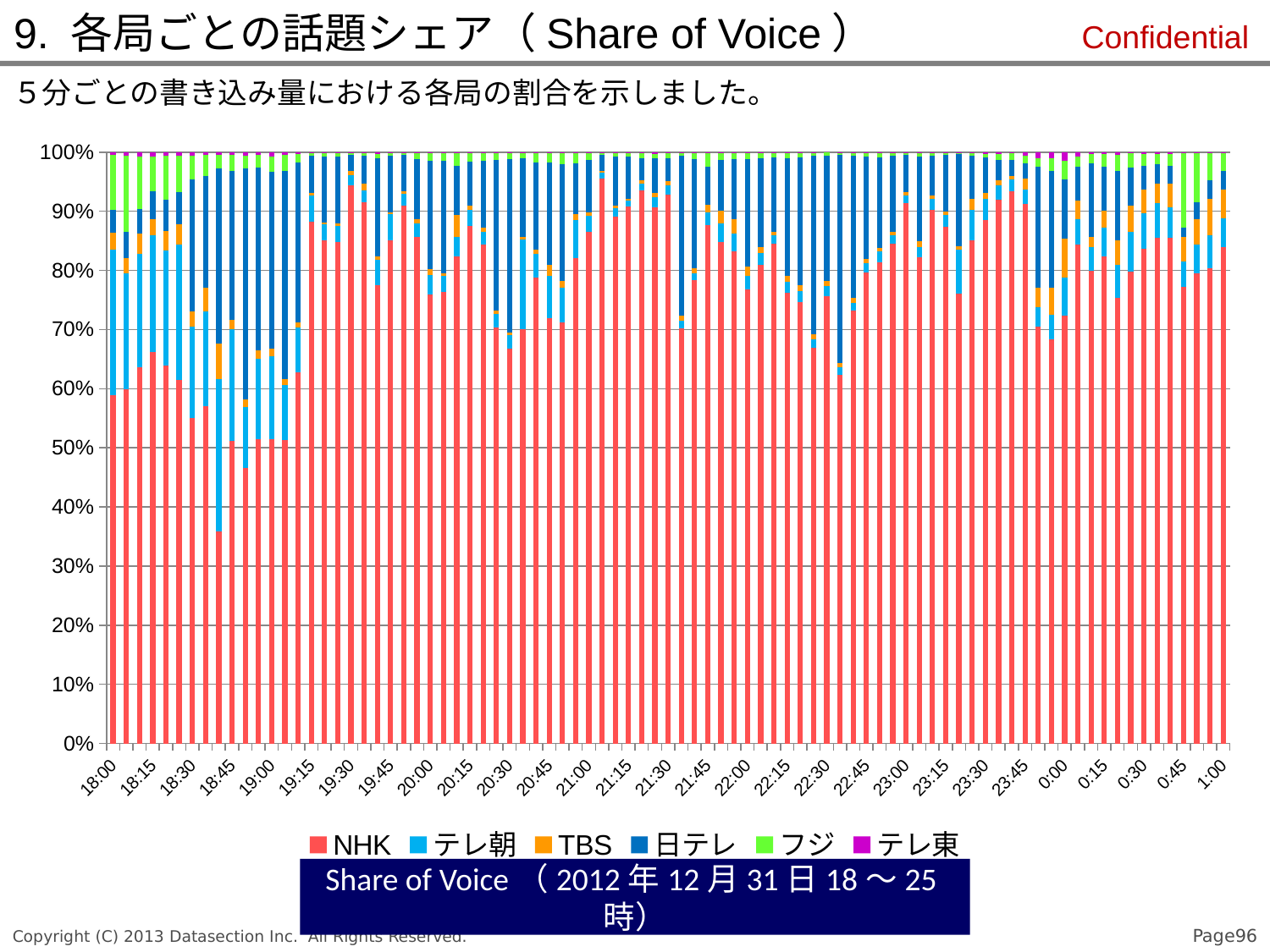

9. 各局ごとの話題シェア（Share of Voice）
５分ごとの書き込み量における各局の割合を示しました。

### Chart

| Category | NHK | テレ朝 | TBS | 日テレ | フジ | テレ東 |
|---|---|---|---|---|---|---|
| 41274.75 | 0.5890730796170909 | 0.24562222741069345 | 0.02918515059537707 | 0.03829091758113472 | 0.09362596310996965 | 0.004202661685734298 |
| 41274.753472222219 | 0.5996538081107814 | 0.19510385756676557 | 0.026706231454005934 | 0.043521266073194856 | 0.12957467853610286 | 0.005440158259149357 |
| 41274.756944444445 | 0.6360517286883083 | 0.19239904988123516 | 0.0332541567695962 | 0.041699656901557136 | 0.0894695170229612 | 0.007125890736342043 |
| 41274.760416666664 | 0.6613796576032226 | 0.19838872104733132 | 0.027190332326283987 | 0.04657603222557905 | 0.05840886203423968 | 0.008056394763343404 |
| 41274.763888888891 | 0.6387686387686388 | 0.19504569504569505 | 0.03222703222703223 | 0.05339105339105339 | 0.07431457431457432 | 0.006253006253006253 |
| 41274.767361111109 | 0.6150414276609305 | 0.22880815806246016 | 0.03441682600382409 | 0.05481198215423837 | 0.06139791799447631 | 0.005523688124070533 |
| 41274.770833333336 | 0.5508086664632286 | 0.1547146780592005 | 0.024565151052792188 | 0.2236801953005798 | 0.04073848031736344 | 0.00549282880683552 |
| 41274.774305555555 | 0.5708918654034629 | 0.16024175106174454 | 0.03952956550147011 | 0.18833714472394641 | 0.03577262332571055 | 0.005227049983665469 |
| 41274.777777777781 | 0.35913719478813094 | 0.25687068871126684 | 0.06054965509690135 | 0.29530274827548453 | 0.023759991240556225 | 0.004379721887660133 |
| 41274.78125 | 0.511457946240555 | 0.18877740616871053 | 0.01659853833766877 | 0.2515793385358603 | 0.027499070977331848 | 0.004087699739873653 |
| 41274.784722222219 | 0.46605016468203697 | 0.10298961236382062 | 0.01228781352926273 | 0.39080314162655183 | 0.022295414238662273 | 0.005573853559665568 |
| 41274.788194444445 | 0.5139945827421644 | 0.13659228685670063 | 0.014317038565716497 | 0.3087836966335612 | 0.021926996001547787 | 0.004385399200309558 |
| 41274.791666666664 | 0.5153055586252625 | 0.13946292408000885 | 0.013261133826942204 | 0.29815449220908385 | 0.026411758205326555 | 0.007404133053376063 |
| 41274.795138888891 | 0.5125468945393914 | 0.093705710712797 | 0.010421008753647354 | 0.35106294289287204 | 0.02751146310962901 | 0.004751979991663193 |
| 41274.798611111109 | 0.6274477673084802 | 0.07570667759115117 | 0.00819336337566571 | 0.2712822613682917 | 0.01384678410487505 | 0.003523146251536256 |
| 41274.802083333336 | 0.8826720720183623 | 0.044653769338539956 | 0.003487644200673682 | 0.06292664023608668 | 0.0048886636659015706 | 0.0013712105404358064 |
| 41274.805555555555 | 0.8511549976652841 | 0.026313621006949214 | 0.002993929738786497 | 0.1124783695443184 | 0.0061801301947427695 | 0.0008789518499189717 |
| 41274.809027777781 | 0.8483206933911159 | 0.026187896610431822 | 0.004705154000928649 | 0.11298560594335243 | 0.006810091317133571 | 0.0009905587370376103 |
| 41274.8125 | 0.9444077394997641 | 0.016366210476639925 | 0.007022180273714016 | 0.02812647475224162 | 0.003662104766399245 | 0.00041529023124115146 |
| 41274.815972222219 | 0.9147733496921763 | 0.020003067283044497 | 0.01158994807527989 | 0.04738952303748658 | 0.004929562035799575 | 0.00131454987621322 |
| 41274.819444444445 | 0.7754927163667523 | 0.04198800342759212 | 0.0058024237972824095 | 0.16665442526625046 | 0.006610356224752111 | 0.003452074917370547 |
| 41274.822916666664 | 0.8508340379737105 | 0.044449996156507035 | 0.0029402721193020217 | 0.09553001768006765 | 0.003958797755400108 | 0.0022868783150126835 |
| 41274.826388888891 | 0.9088878438749118 | 0.020996943334117092 | 0.004655537267810957 | 0.06033388196567129 | 0.004114742534681401 | 0.00101105102280743 |
| 41274.829861111109 | 0.856714533691021 | 0.023039293040871076 | 0.006811845773499553 | 0.10215138603966124 | 0.010073115564673083 | 0.0012098258902740518 |
| 41274.833333333336 | 0.759887848237189 | 0.031975183439718426 | 0.010350175982819305 | 0.18266420091868998 | 0.012855694088170375 | 0.0022668973334128736 |
| 41274.836805555555 | 0.7637823912714048 | 0.026640400060615244 | 0.005061372935293226 | 0.1899378693741476 | 0.012244279436278224 | 0.0023336869222609488 |
| 41274.840277777781 | 0.8233513711822434 | 0.03375217829955058 | 0.03674829557614112 | 0.08248494298205387 | 0.021675991317374424 | 0.0019872206426365833 |
| 41274.84375 | 0.875525449785016 | 0.02673488506161274 | 0.007830703081838053 | 0.07412745309985347 | 0.014772645384449088 | 0.0010088635872306695 |
| 41274.847222222219 | 0.8433822155800486 | 0.022067065197085747 | 0.006421632729310667 | 0.11334765552026901 | 0.013847375303568093 | 0.0009340556697179152 |
| 41274.850694444445 | 0.7041652574342431 | 0.022530374378853708 | 0.005125269922210371 | 0.2552488487655124 | 0.011577386372505659 | 0.0013528631266748186 |
| 41274.854166666664 | 0.6682635287551453 | 0.022208785842189716 | 0.0044417571684379435 | 0.29396990767656567 | 0.009999767447268668 | 0.0011162531103927815 |
| 41274.857638888891 | 0.7004909539696748 | 0.15149049285268668 | 0.005018037811593023 | 0.13310006238641603 | 0.008652724658909051 | 0.0012477283207204275 |
| 41274.861111111109 | 0.7873321989033844 | 0.03996974853469465 | 0.00809226696918132 | 0.1465305350727926 | 0.01641141992815277 | 0.00166383059179429 |
| 41274.864583333336 | 0.7192669890557394 | 0.07134979214388733 | 0.019216085517943498 | 0.17328412658013065 | 0.014931704420123865 | 0.0019513022821752777 |
| 41274.868055555555 | 0.7119936009034019 | 0.05839175645791182 | 0.011951253940620148 | 0.1972897943819696 | 0.018115089634404554 | 0.0022585046816919964 |
| 41274.871527777781 | 0.8204390797148412 | 0.06529488010369411 | 0.009113739468567725 | 0.08619572261827609 | 0.01729585223590408 | 0.0016607258587167854 |
| 41274.875 | 0.8653755182680802 | 0.026880373987812005 | 0.0061774772518574175 | 0.08832122881709659 | 0.012243648607284972 | 0.0010017530678687703 |
| 41274.878472222219 | 0.9558816847653233 | 0.009556696502945765 | 0.0027261574810304875 | 0.02711012161691429 | 0.0038620564314598574 | 0.000863283202326321 |
| 41274.881944444445 | 0.8915029730731424 | 0.014164397247691638 | 0.00317450086211064 | 0.08355221812204909 | 0.005623861933383824 | 0.0019820487616223795 |
| 41274.885416666664 | 0.9080952380952381 | 0.009594356261022927 | 0.0036331569664903 | 0.07144620811287478 | 0.0063315696649029985 | 0.0008994708994708994 |
| 41274.888888888891 | 0.9351100811123986 | 0.012308970462843525 | 0.004984805089748355 | 0.03716740637093072 | 0.008504777104877676 | 0.0019239598592011194 |
| 41274.892361111109 | 0.9067457541758764 | 0.017486919784001565 | 0.0068268934836742115 | 0.05858817604431885 | 0.007442433060071067 | 0.0029098234520578605 |
| 41274.895833333336 | 0.9275020320406933 | 0.01596790686698655 | 0.00825926217257925 | 0.03809748551351635 | 0.008495241091795799 | 0.0016780723144288 |
| 41274.899305555555 | 0.7023801435785946 | 0.011844101727925356 | 0.008650950019249495 | 0.2709876123830876 | 0.005956020562991145 | 0.0001811717281518219 |
| 41274.902777777781 | 0.7837035580892471 | 0.01193237664635345 | 0.007981128366424218 | 0.18454885000982899 | 0.01173579712993906 | 9.828975820719482e-05 |
| 41274.90625 | 0.8767082413319807 | 0.0207674404726383 | 0.013307871337351555 | 0.06415229456346601 | 0.02482544608223429 | 0.00023870621232917588 |
| 41274.909722222219 | 0.8475192291437749 | 0.032710675344434115 | 0.02062378497168456 | 0.08642549235060434 | 0.012086890372749556 | 0.0006339278167525991 |
| 41274.913194444445 | 0.8327348756874687 | 0.029771374028453253 | 0.023862551702195353 | 0.10176810144993409 | 0.010954047543293486 | 0.0009090495886550611 |
| 41274.916666666664 | 0.7678873672872749 | 0.022541929527619634 | 0.015425450069241422 | 0.1820664717648869 | 0.011501769503000461 | 0.0005770118479766118 |
| 41274.920138888891 | 0.8098651710433459 | 0.01938862682464807 | 0.009582884522527207 | 0.15098614567470192 | 0.009805742302120864 | 0.0003714296326560933 |
| 41274.923611111109 | 0.8458011228358955 | 0.013668028570588754 | 0.005437817818406279 | 0.12653949031480557 | 0.008288997971840921 | 0.00026454248846300815 |
| 41274.927083333336 | 0.7621837549933422 | 0.018489632870458437 | 0.009511128019783146 | 0.19931519878257561 | 0.009739395092257942 | 0.0007608902415826517 |
| 41274.930555555555 | 0.7466554371416539 | 0.018463930549706846 | 0.009393929577921026 | 0.21712934469242978 | 0.00790385798969907 | 0.0004535000485892909 |
| 41274.934027777781 | 0.6687451068113186 | 0.015071021138575103 | 0.008248518062856505 | 0.30142042277150205 | 0.0063192036684934574 | 0.00019572754725422211 |
| 41274.9375 | 0.7558136036821997 | 0.017117415240215397 | 0.009476249210312565 | 0.21172648235612648 | 0.005836166180319485 | 3.0083330826389097e-05 |
| 41274.940972222219 | 0.6229636948645841 | 0.01373160041549492 | 0.006004408299764384 | 0.35200526969167234 | 0.005143016391781308 | 0.0001520103367028958 |
| 41274.944444444445 | 0.731728778467909 | 0.01374223602484472 | 0.008462732919254659 | 0.24011387163561076 | 0.005745341614906832 | 0.00020703933747412008 |
| 41274.947916666664 | 0.7968855988438965 | 0.015336066298994307 | 0.006665290353024449 | 0.17403486005839502 | 0.00675376765859557 | 0.0003244167870941104 |
| 41274.951388888891 | 0.8137127080297569 | 0.018943170488534396 | 0.005713628345732034 | 0.15304087736789632 | 0.008282843776363218 | 0.0003067719917171562 |
| 41274.954861111109 | 0.8454185995828014 | 0.014259472586319624 | 0.00538621999439584 | 0.12939381674398331 | 0.005199414676671129 | 0.00034247641582863724 |
| 41274.958333333336 | 0.9138992712898976 | 0.012691925031595365 | 0.006426631530829009 | 0.061738686170641856 | 0.004893920245233806 | 0.0003495657318024147 |
| 41274.961805555555 | 0.8215592845797942 | 0.01809267315793108 | 0.009598784614322215 | 0.14339479317726678 | 0.0067674884331192595 | 0.0005869760375664664 |
| 41274.965277777781 | 0.9024195862156906 | 0.01813892696611304 | 0.005642513309318116 | 0.0675188880742134 | 0.005387484459179445 | 0.0008926009754853518 |
| 41274.96875 | 0.873389651531151 | 0.020908130939809925 | 0.004646251319957761 | 0.09651531151003168 | 0.004039070749736008 | 0.000501583949313622 |
| 41274.972222222219 | 0.7603630215519754 | 0.07439221097226811 | 0.005460870241172241 | 0.15620809608022232 | 0.0031482597119925375 | 0.00042754144236935694 |
| 41274.975694444445 | 0.8505923249325344 | 0.05152540822393999 | 0.01866166582811142 | 0.07380048483739651 | 0.004551068014453643 | 0.0008690481635640122 |
| 41274.979166666664 | 0.8849419670128283 | 0.03637751985339035 | 0.01001832620647526 | 0.06007941356139279 | 0.005681124007330483 | 0.0029016493585827734 |
| 41274.982638888891 | 0.9201891688289947 | 0.023478697580982675 | 0.008705114254624592 | 0.035029714572696075 | 0.009500292960575876 | 0.0030970118021260568 |
| 41274.986111111109 | 0.9334913290448783 | 0.020163262235263137 | 0.006545536621148855 | 0.026671180829853664 | 0.011134935861264718 | 0.0019937554075913177 |
| 41274.989583333336 | 0.9130473241928351 | 0.02392746572313136 | 0.01844316674038036 | 0.02622733303847855 | 0.013003095975232198 | 0.005351614329942503 |
| 41274.993055555555 | 0.7056056946739545 | 0.03184187110715648 | 0.03260455065463328 | 0.2050336850133469 | 0.014745137917884836 | 0.010169060633024024 |
| 41274.996527777781 | 0.6833779929120927 | 0.041230875615869994 | 0.04633071138387069 | 0.19690552338145043 | 0.021523035698850376 | 0.010631861007865848 |
| 41275 | 0.7236895026142914 | 0.06368145864056844 | 0.06676498190105912 | 0.09934307547928677 | 0.03123743129105778 | 0.015283550073736427 |
| 41275.003472222219 | 0.8438255487863843 | 0.043419398510782324 | 0.03075137800986365 | 0.05782806304999517 | 0.017019630596654095 | 0.007155981046320472 |
| 41275.006944444445 | 0.7987562618759717 | 0.039989635515633094 | 0.01761962342373467 | 0.12463292451200553 | 0.015719467956469165 | 0.0032820867161858698 |
| 41275.010416666664 | 0.8237226277372263 | 0.04805352798053528 | 0.028588807785888078 | 0.07493917274939173 | 0.021897810218978103 | 0.002798053527980535 |
| 41275.013888888891 | 0.754164353137146 | 0.0553858967240422 | 0.04067184897279289 | 0.11757357023875625 | 0.028178789561354802 | 0.004025541365907829 |
| 41275.017361111109 | 0.7975077881619937 | 0.06709801102324467 | 0.045530793194344596 | 0.0641025641025641 | 0.023604121734962857 | 0.002156721782890007 |
| 41275.020833333336 | 0.8365623985279792 | 0.05963848901396255 | 0.04069704513475484 | 0.039831150557419634 | 0.020673233033878125 | 0.0025976837320056284 |
| 41275.024305555555 | 0.8551942383238761 | 0.05838061981667394 | 0.03262767350501964 | 0.03415539065910083 | 0.01680488869489306 | 0.0028371890004364906 |
| 41275.027777777781 | 0.8551978623234509 | 0.05153327395342919 | 0.040335920600585315 | 0.03015650846163634 | 0.01921364041226619 | 0.0035627942486321416 |
| 41275.03125 | 0.7728876508820799 | 0.04168987929433612 | 0.042061281337047354 | 0.0159702878365831 | 0.12618384401114205 | 0.0012070566388115134 |
| 41275.034722222219 | 0.7952767749699158 | 0.048134777376654635 | 0.04347172081829122 | 0.02888086642599278 | 0.08243080625752106 | 0.0018050541516245488 |
| 41275.038194444445 | 0.8040795337675695 | 0.055879328076791225 | 0.06153582447720261 | 0.030853616729516628 | 0.04610901611244429 | 0.0015426808364758314 |
| 41275.041666666664 | 0.8397237101776149 | 0.048632647307583876 | 0.048632647307583876 | 0.03171694389625035 | 0.03030730194530589 | 0.0009867493656611221 |
Share of Voice（2012年12月31日18～25時）